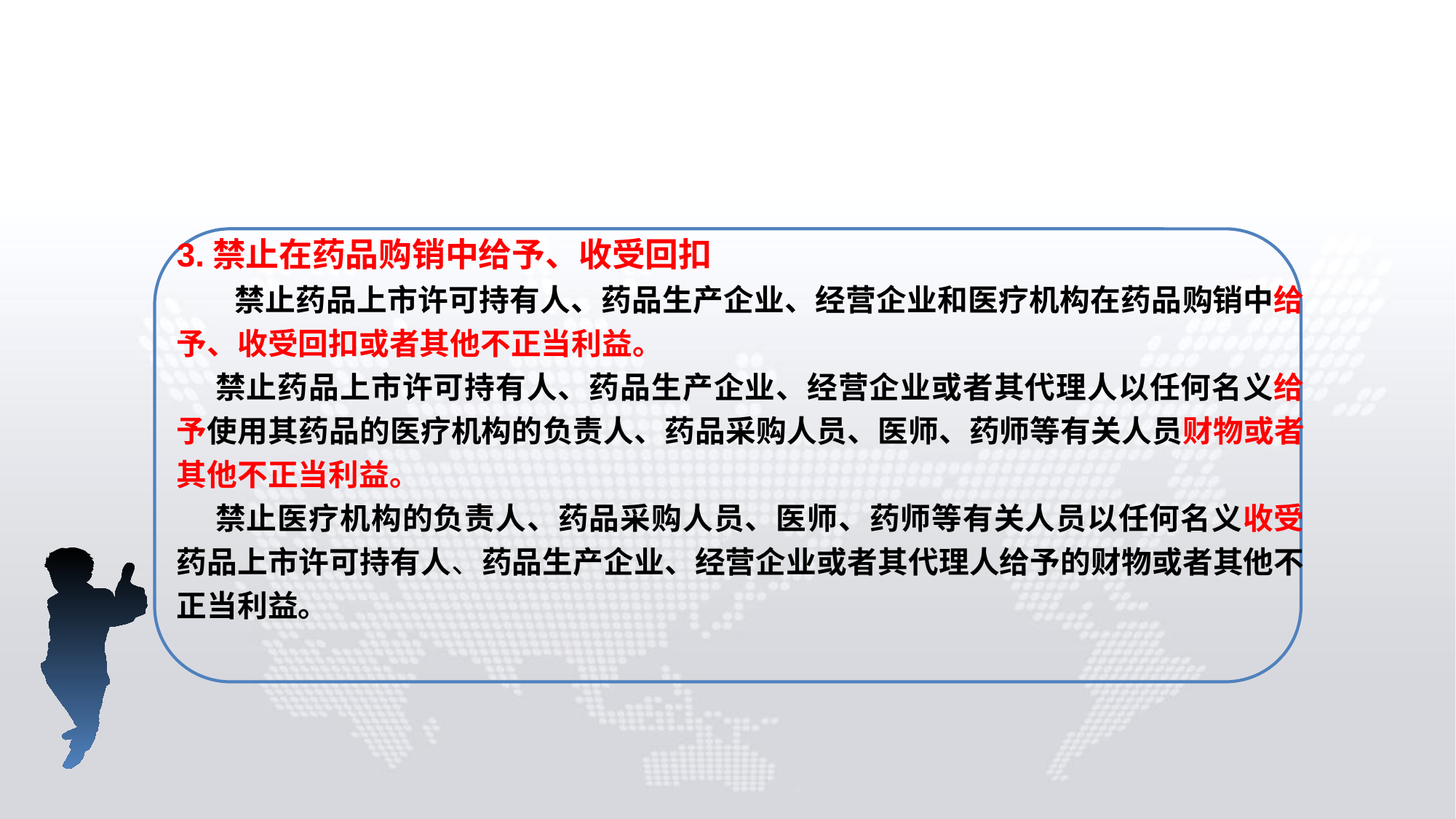

3.禁止在药品购销中给予、收受回扣
        禁止药品上市许可持有人、药品生产企业、经营企业和医疗机构在药品购销中给予、收受回扣或者其他不正当利益。
    禁止药品上市许可持有人、药品生产企业、经营企业或者其代理人以任何名义给予使用其药品的医疗机构的负责人、药品采购人员、医师、药师等有关人员财物或者其他不正当利益。
    禁止医疗机构的负责人、药品采购人员、医师、药师等有关人员以任何名义收受药品上市许可持有人、药品生产企业、经营企业或者其代理人给予的财物或者其他不正当利益。